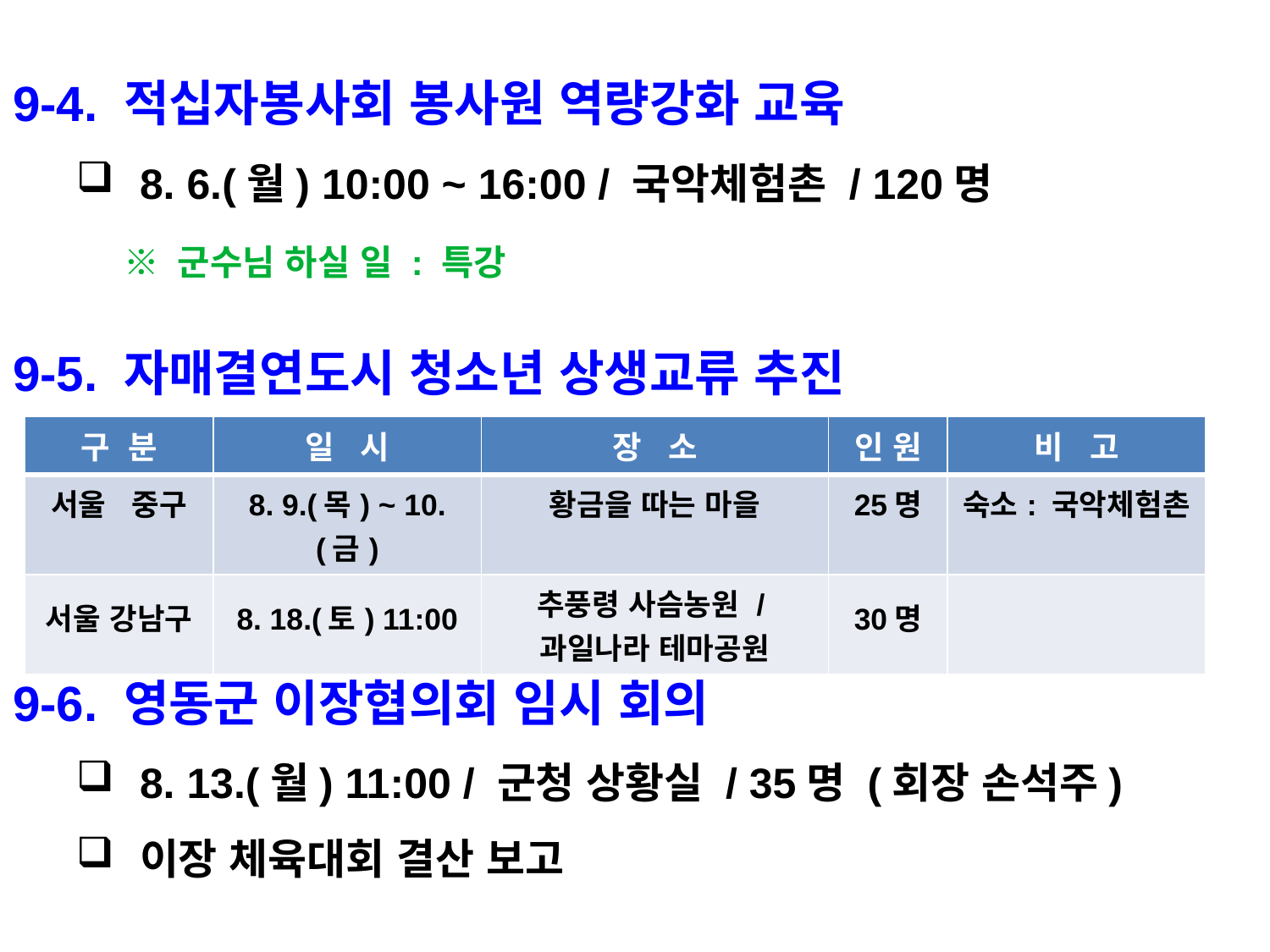

9-4. 적십자봉사회 봉사원 역량강화 교육
8. 6.(월) 10:00 ~ 16:00 / 국악체험촌 / 120명
    ※ 군수님 하실 일 : 특강

9-5. 자매결연도시 청소년 상생교류 추진

| 구 분 | 일 시 | 장 소 | 인 원 | 비 고 |
| --- | --- | --- | --- | --- |
| 서울 중구 | 8. 9.(목) ~ 10.(금) | 황금을 따는 마을 | 25명 | 숙소: 국악체험촌 |
| 서울 강남구 | 8. 18.(토) 11:00 | 추풍령 사슴농원 / 과일나라 테마공원 | 30명 |  |
9-6. 영동군 이장협의회 임시 회의
8. 13.(월) 11:00 / 군청 상황실 / 35명 (회장 손석주)
이장 체육대회 결산 보고